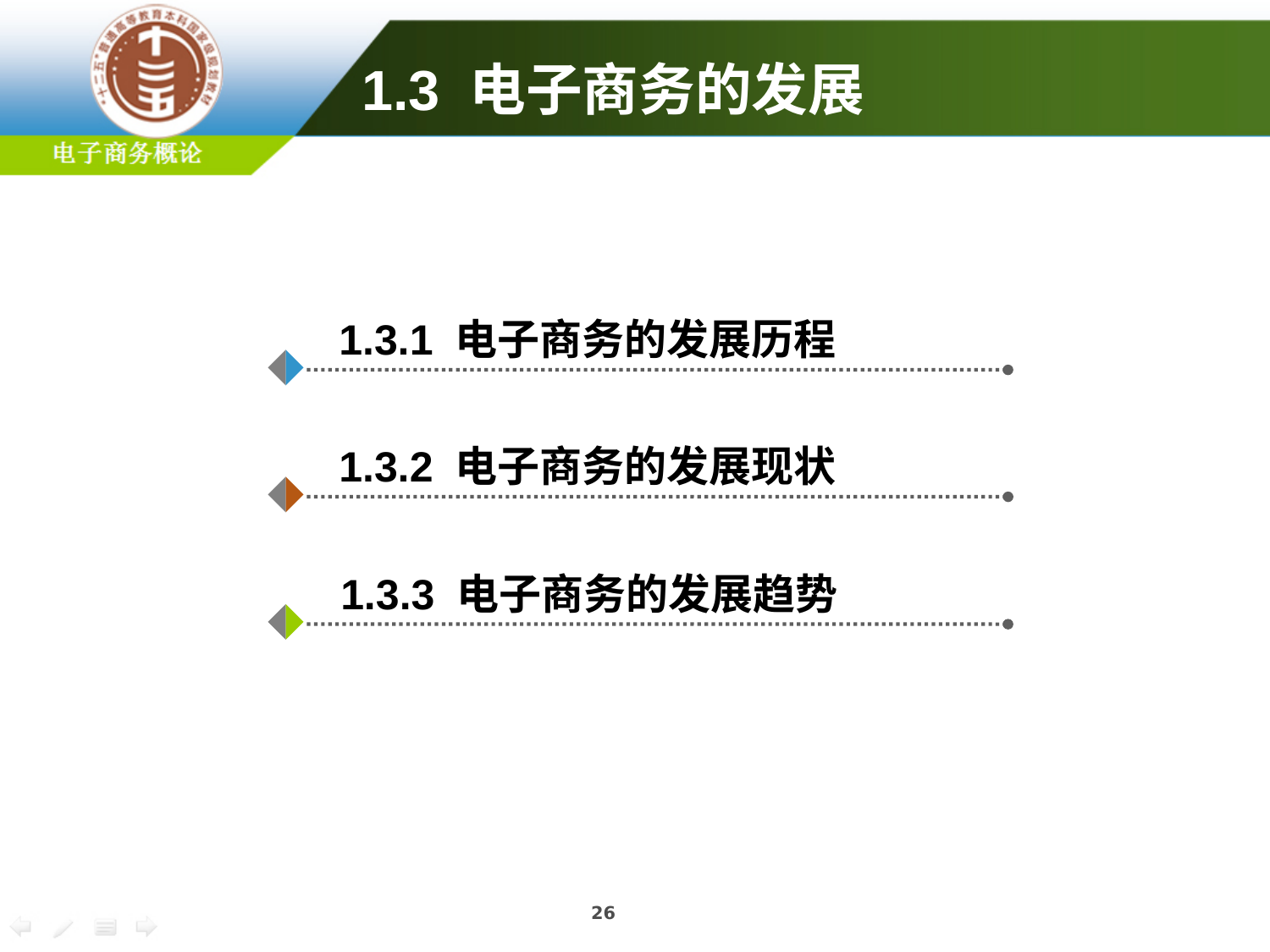

1.3 电子商务的发展
1.3.1 电子商务的发展历程

1.3.2 电子商务的发展现状

1.3.3 电子商务的发展趋势

26